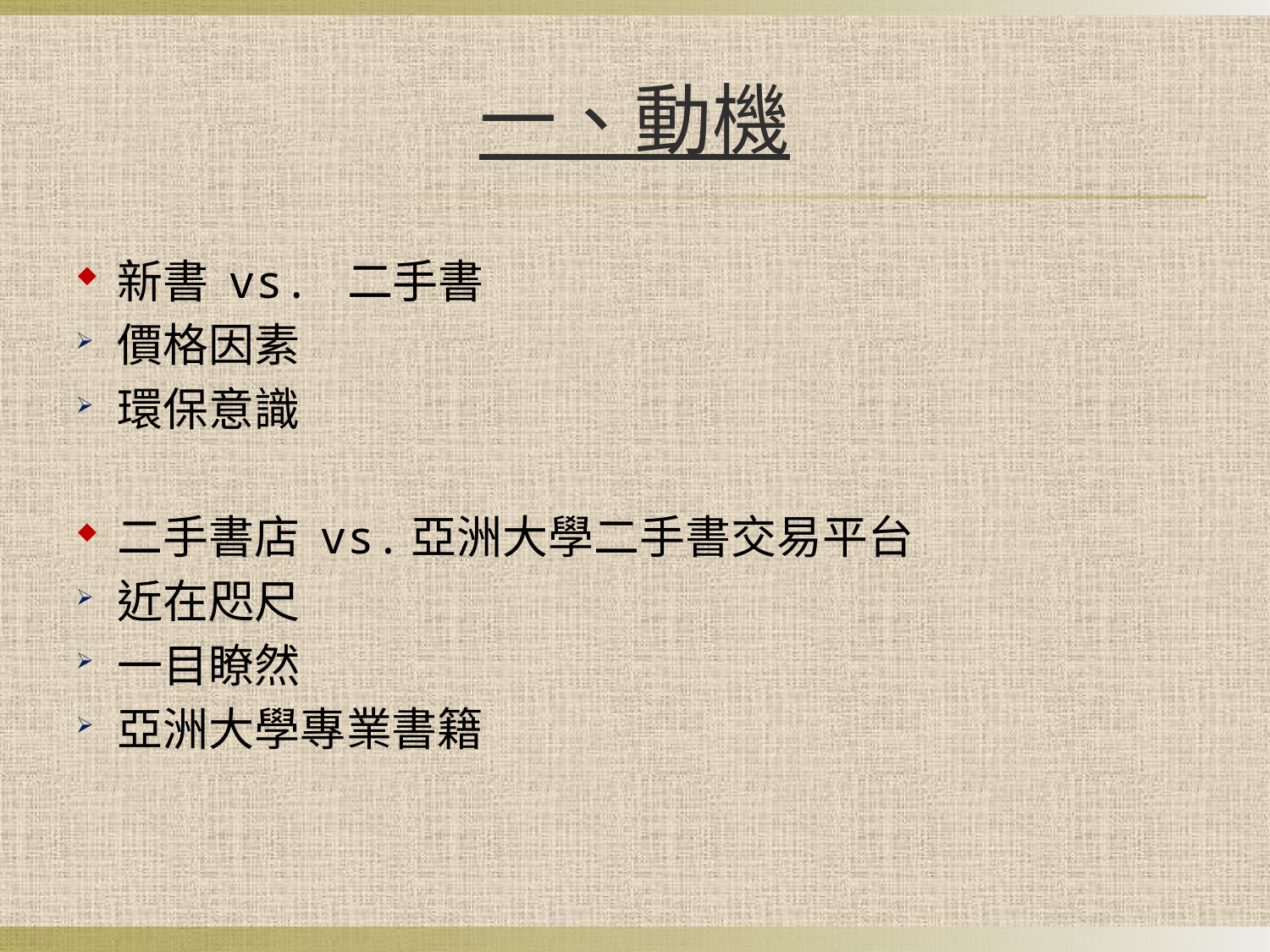

# 一、動機
新書 vs. 二手書
價格因素
環保意識

二手書店 vs.亞洲大學二手書交易平台
近在咫尺
一目瞭然
亞洲大學專業書籍